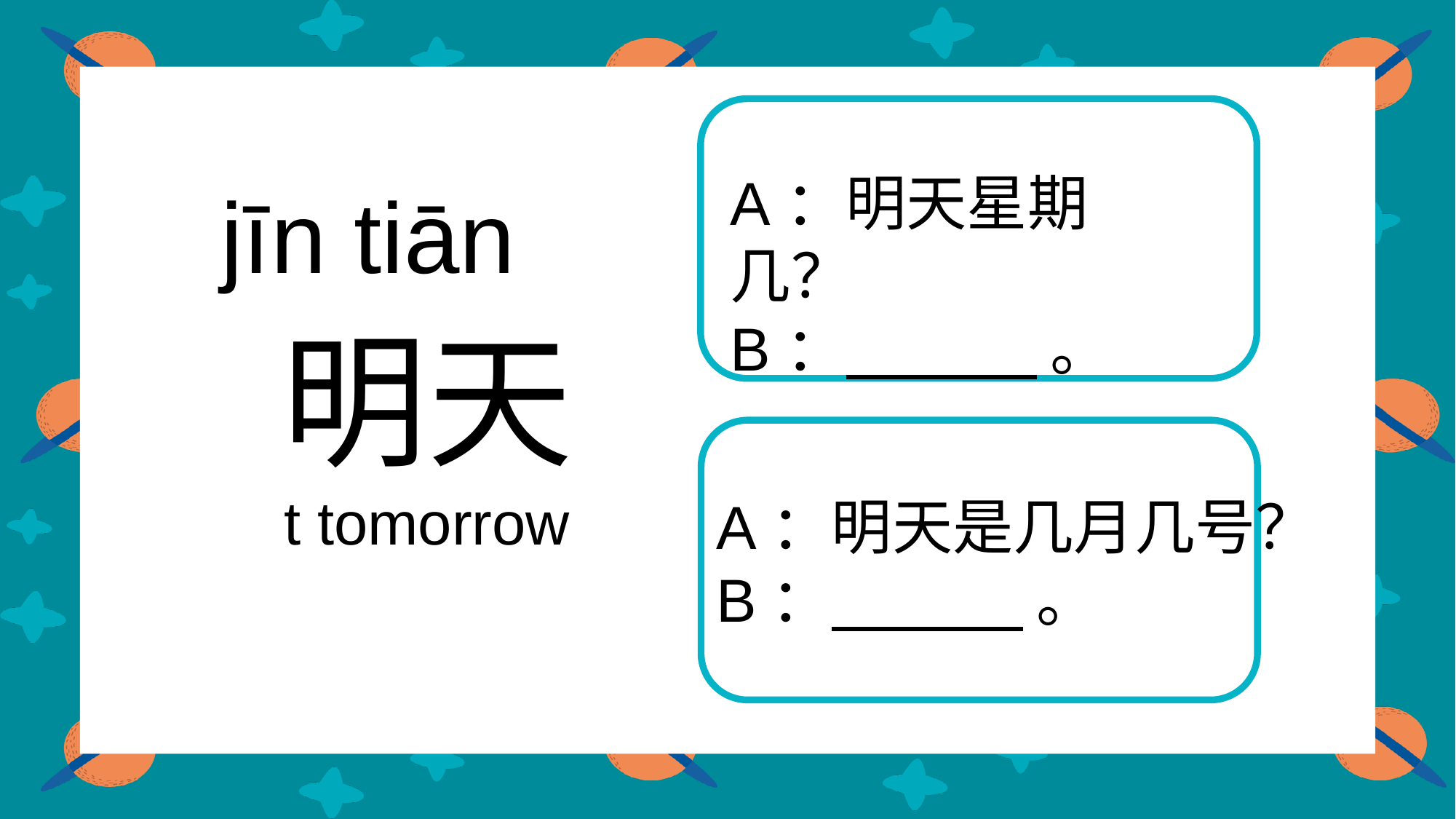

A：明天星期几？
B：               。
jīn tiān
  明天
      t tomorrow

A：明天是几月几号？
B：               。